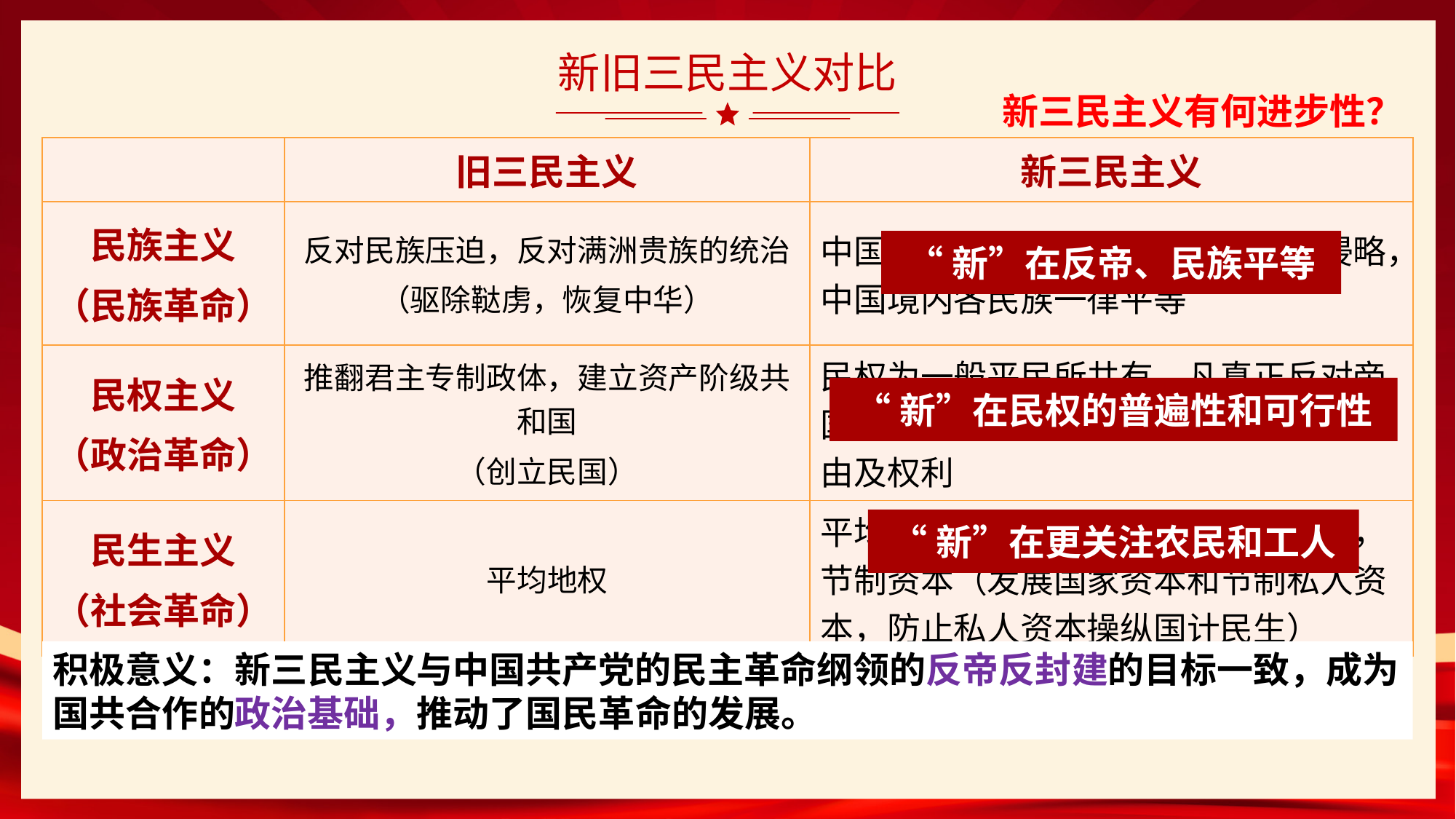

# 新旧三民主义对比
新三民主义有何进步性？
|  | 旧三民主义 | 新三民主义 |
| --- | --- | --- |
| 民族主义 （民族革命） | 反对民族压迫，反对满洲贵族的统治 （驱除鞑虏，恢复中华） | 中国民族自求解放，反对帝国主义侵略，中国境内各民族一律平等 |
| 民权主义 （政治革命） | 推翻君主专制政体，建立资产阶级共和国 （创立民国） | 民权为一般平民所共有，凡真正反对帝国主义之个人及团体，均得享有一切自由及权利 |
| 民生主义 （社会革命） | 平均地权 | 平均地权，实行“耕者有其田”政策，节制资本（发展国家资本和节制私人资本，防止私人资本操纵国计民生） |
“新”在反帝、民族平等
“新”在民权的普遍性和可行性
“新”在更关注农民和工人
积极意义：新三民主义与中国共产党的民主革命纲领的反帝反封建的目标一致，成为国共合作的政治基础，推动了国民革命的发展。